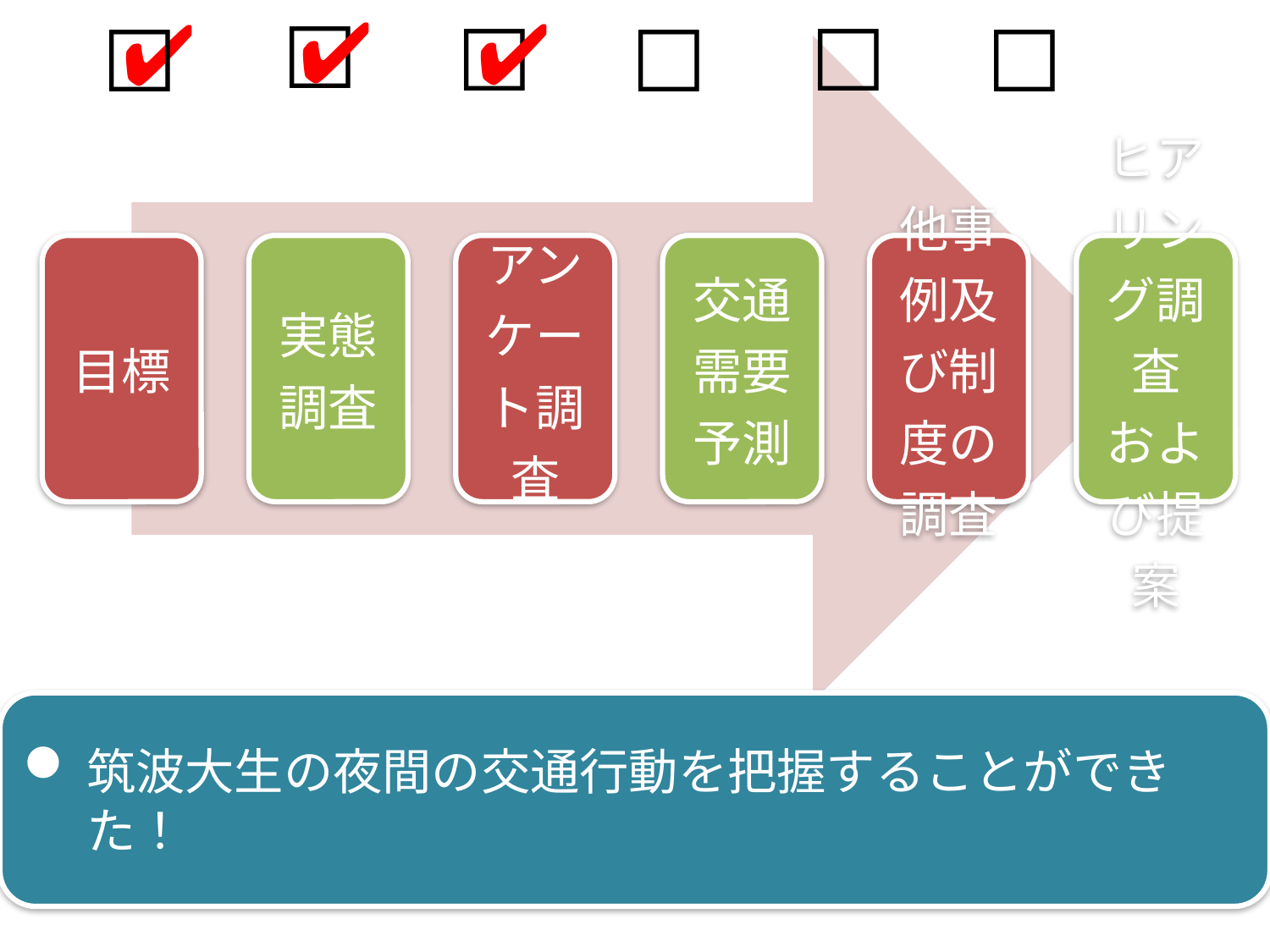

✔
✔
✔
☐
☐
☐
☐
☐
☐
目標
アンケート調査
実態調査
ヒアリング調査
および提案
交通需要予測
他事例及び制度の調査
筑波大生の夜間の交通行動を把握することができた！